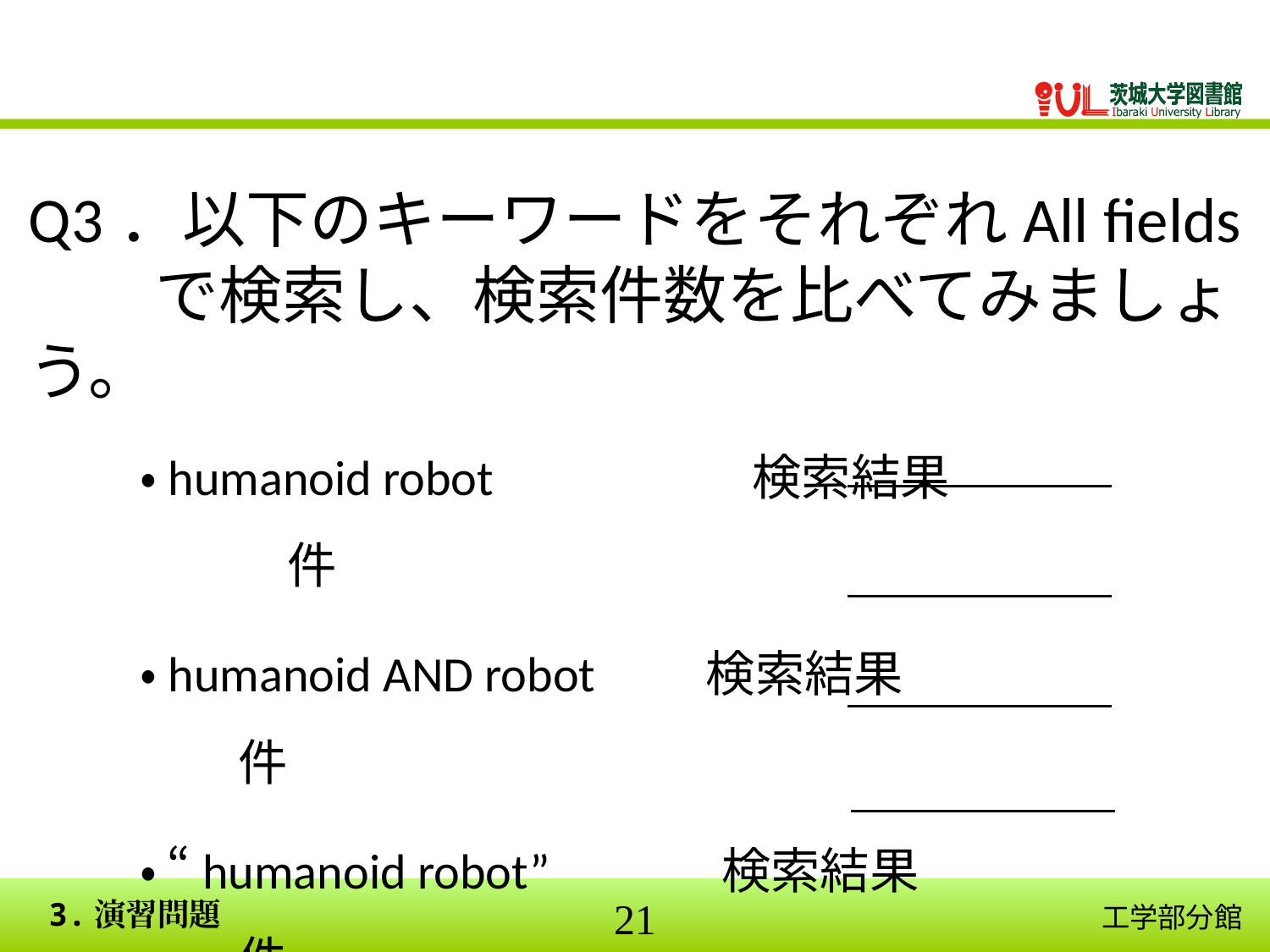

Q3．以下のキーワードをそれぞれAll fields
　　で検索し、検索件数を比べてみましょう。
・humanoid robot　　　　　検索結果　　　　　　件
・humanoid AND robot　　検索結果　　　　　　件
・ “humanoid robot”　　　 検索結果　　　　　　件
・｛humanoid robot｝　　　  検索結果　　　　　　件
3.演習問題